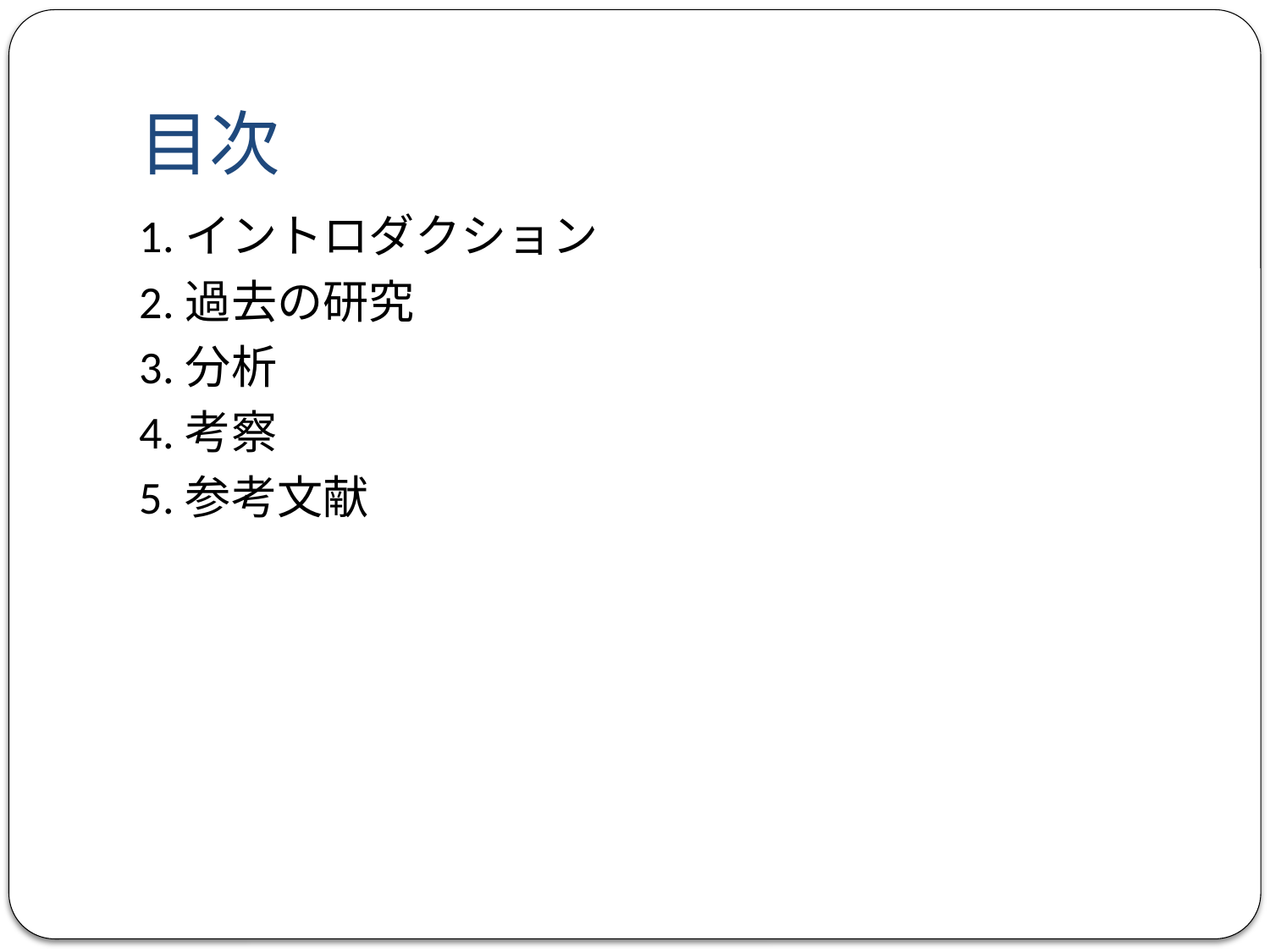

# 目次
1.イントロダクション
2.過去の研究
3.分析
4.考察
5.参考文献